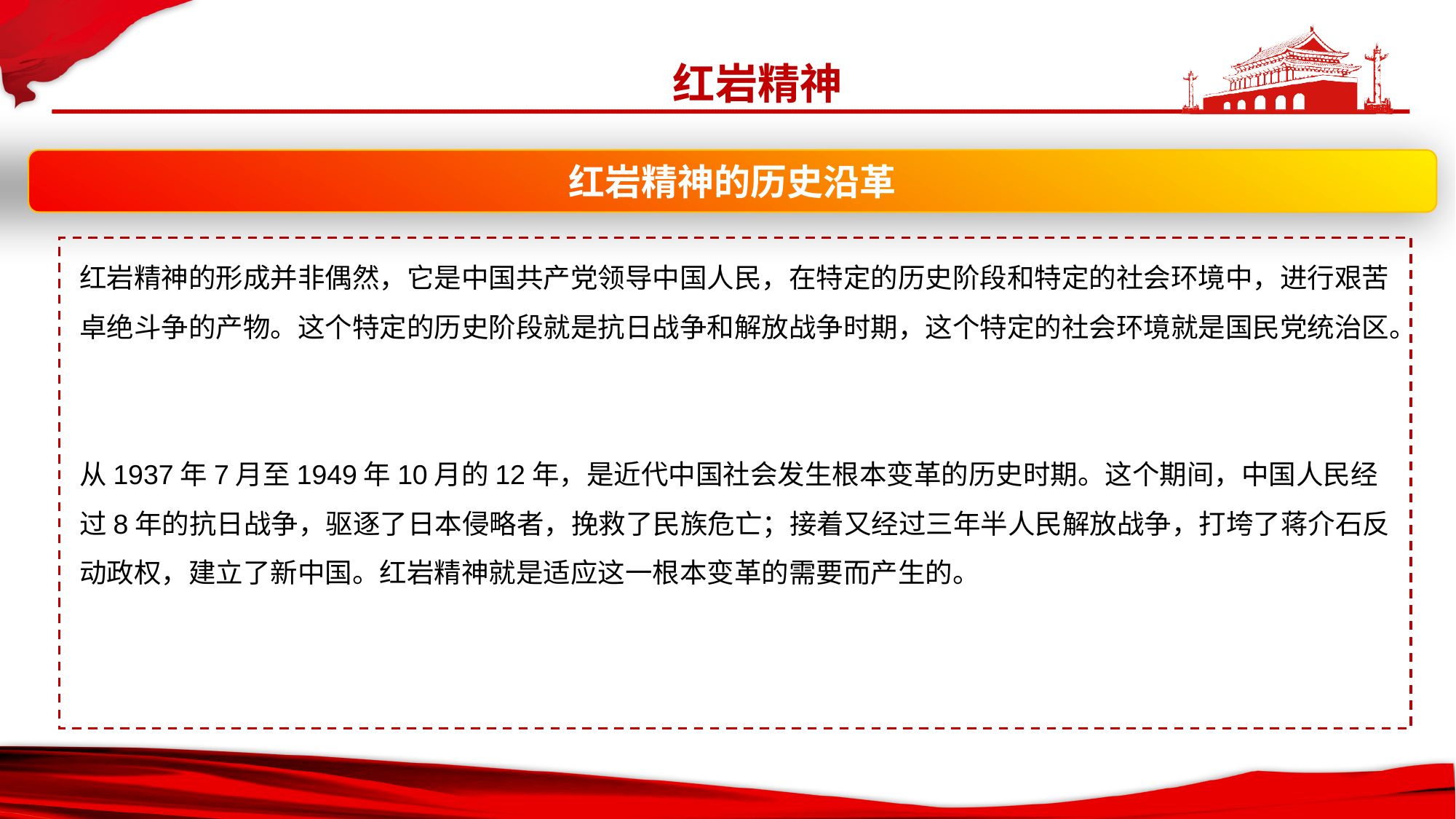

红岩精神
红岩精神的历史沿革

红岩精神的形成并非偶然，它是中国共产党领导中国人民，在特定的历史阶段和特定的社会环境中，进行艰苦卓绝斗争的产物。这个特定的历史阶段就是抗日战争和解放战争时期，这个特定的社会环境就是国民党统治区。

从1937年7月至1949年10月的12年，是近代中国社会发生根本变革的历史时期。这个期间，中国人民经过8年的抗日战争，驱逐了日本侵略者，挽救了民族危亡；接着又经过三年半人民解放战争，打垮了蒋介石反动政权，建立了新中国。红岩精神就是适应这一根本变革的需要而产生的。